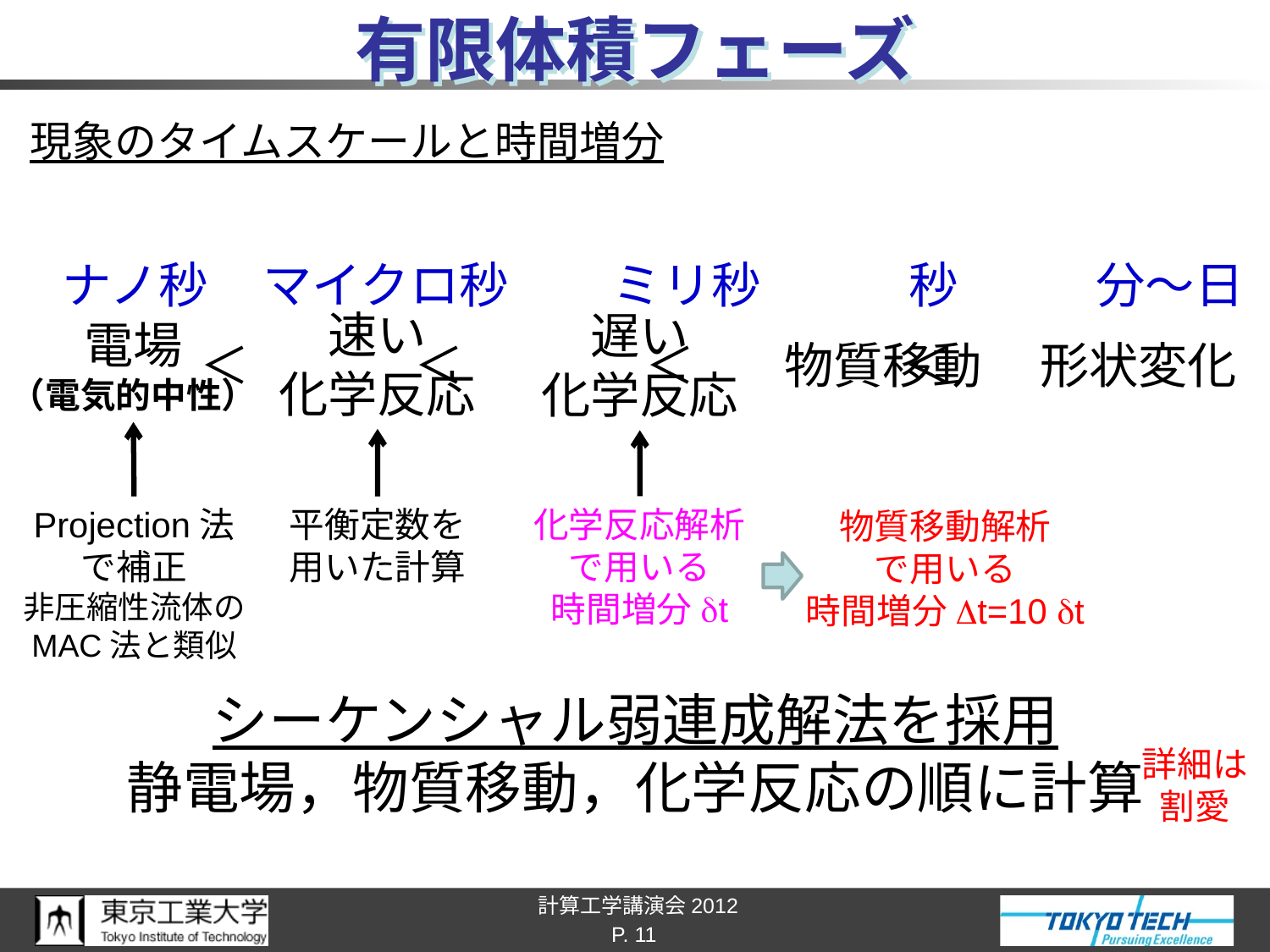

# 有限体積フェーズ
現象のタイムスケールと時間増分
ナノ秒     マイクロ秒　     ミリ秒　         秒　        分～日
速い
化学反応
遅い
化学反応
電場
（電気的中性）
物質移動
                ＜               ＜　            ＜　　          ＜
形状変化
Projection法
で補正
非圧縮性流体の
MAC法と類似
平衡定数を
用いた計算
化学反応解析
で用いる
時間増分δt
物質移動解析
で用いる
時間増分Δt=10 δt

シーケンシャル弱連成解法を採用
静電場，物質移動，化学反応の順に計算

詳細は
割愛
P. 11